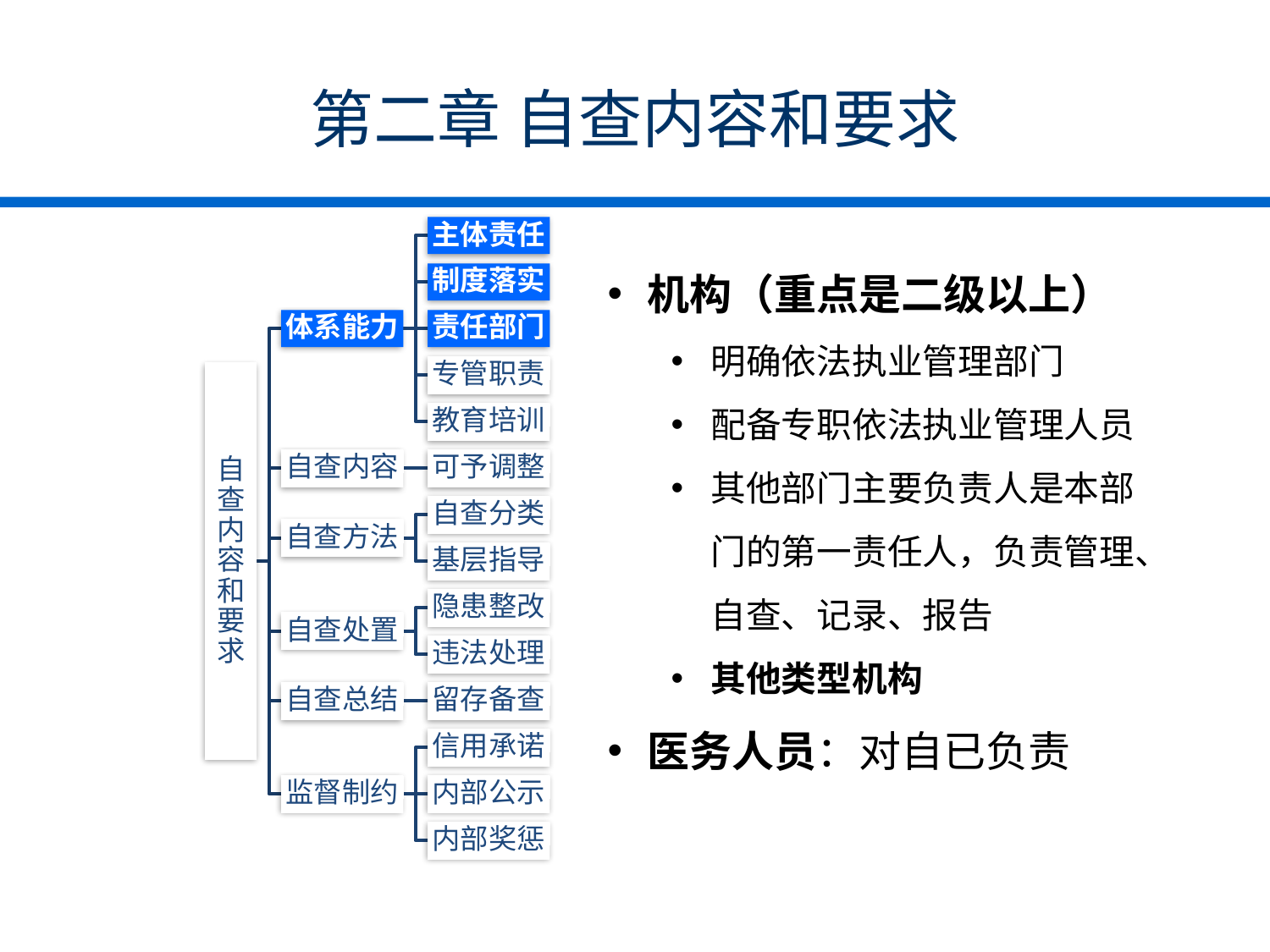

# 第二章 自查内容和要求

自查内容和要求
体系能力
主体责任
制度落实
责任部门
专管职责
教育培训
自查内容
可予调整
自查方法
自查分类
基层指导
自查处置
隐患整改
违法处理
自查总结
留存备查
监督制约
信用承诺
内部公示
内部奖惩
机构（重点是二级以上）
明确依法执业管理部门
配备专职依法执业管理人员
其他部门主要负责人是本部门的第一责任人，负责管理、自查、记录、报告
其他类型机构
医务人员：对自已负责